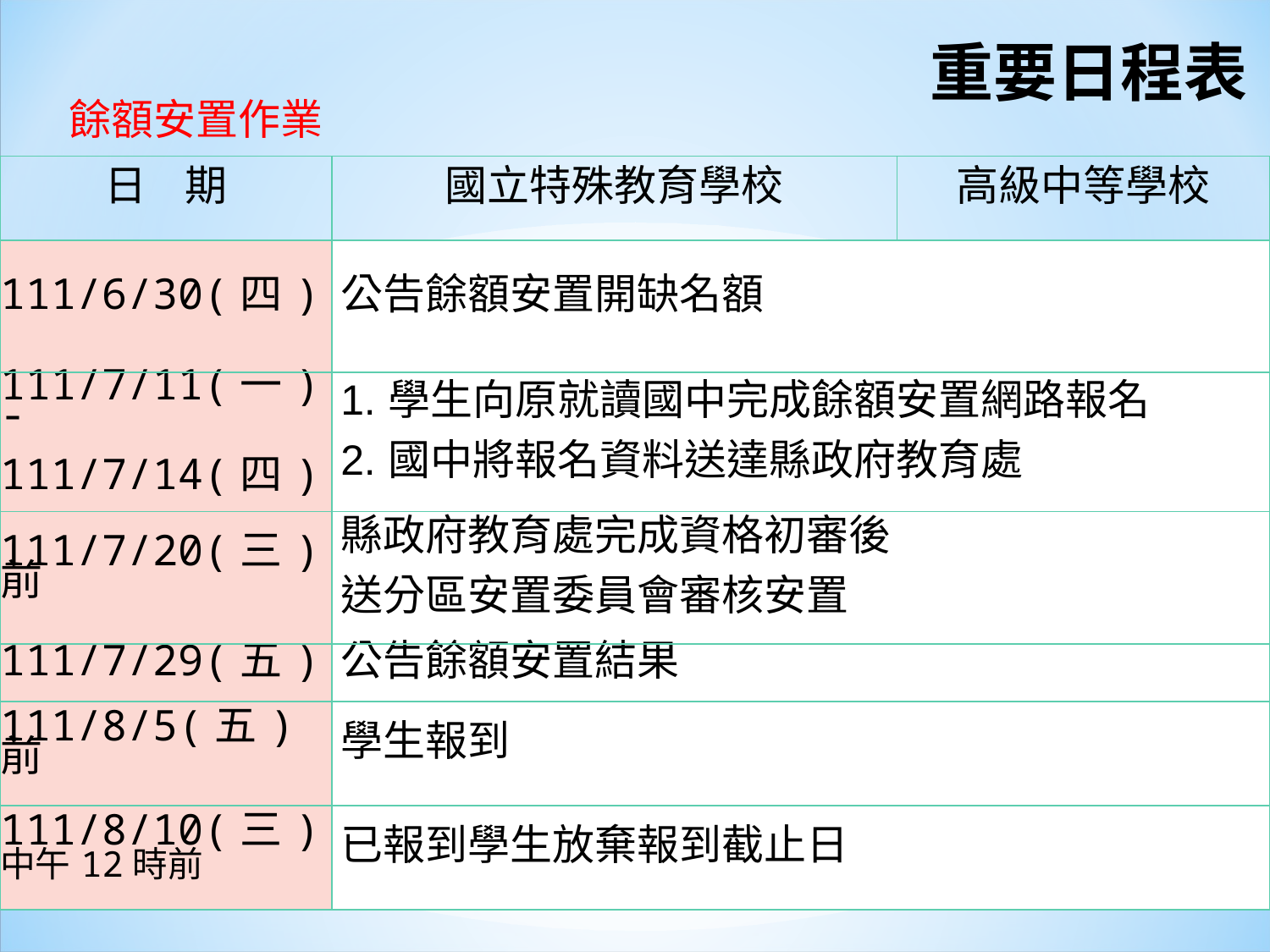

# 重要日程表
餘額安置作業
| 日 期 | 國立特殊教育學校 | 高級中等學校 |
| --- | --- | --- |
| 111/6/30(四) | 公告餘額安置開缺名額 |  |
| 111/7/11(一)- 111/7/14(四) | 學生向原就讀國中完成餘額安置網路報名 國中將報名資料送達縣政府教育處 |  |
| 111/7/20(三)前 | 縣政府教育處完成資格初審後 送分區安置委員會審核安置 |  |
| 111/7/29(五) | 公告餘額安置結果 |  |
| 111/8/5(五)前 | 學生報到 |  |
| 111/8/10(三) 中午12時前 | 已報到學生放棄報到截止日 |  |